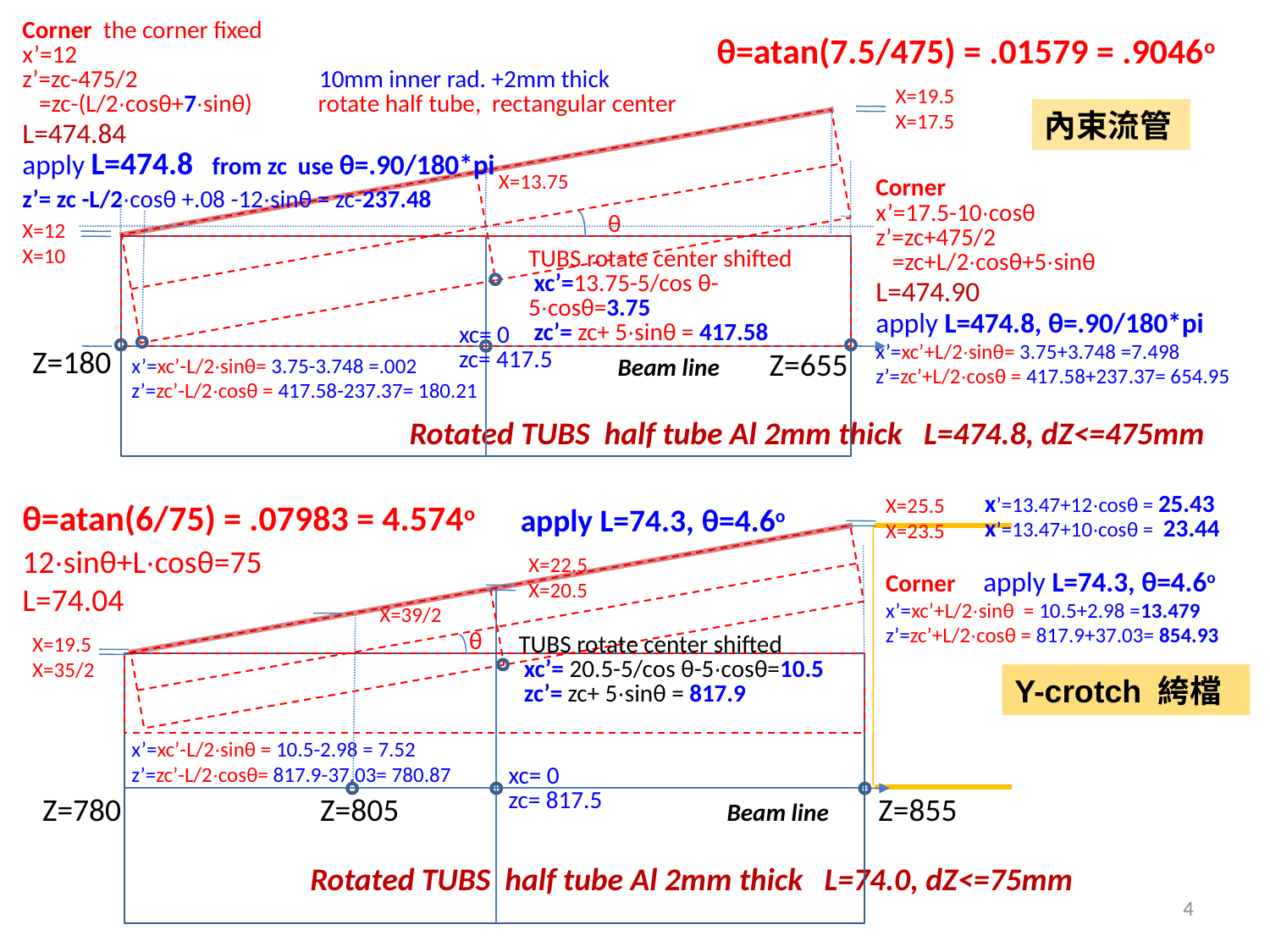

Corner  the corner fixed
x’=12
z’=zc-475/2                                 10mm inner rad. +2mm thick
   =zc-(L/2∙cosθ+7∙sinθ)            rotate half tube,  rectangular center
L=474.84
apply L=474.8   from zc  use θ=.90/180*pi
z’= zc -L/2∙cosθ +.08 -12∙sinθ = zc-237.48
θ=atan(7.5/475) = .01579 = .9046o
X=19.5
X=17.5
X=13.75
Corner
x’=17.5-10∙cosθ
z’=zc+475/2
   =zc+L/2∙cosθ+5∙sinθ
L=474.90
apply L=474.8, θ=.90/180*pi
x’=xc’+L/2∙sinθ= 3.75+3.748 =7.498
z’=zc’+L/2∙cosθ = 417.58+237.37= 654.95

θ
X=12
X=10

TUBS rotate center shifted
 xc’=13.75-5/cos θ-5∙cosθ=3.75
 zc’= zc+ 5∙sinθ = 417.58
xc= 0
zc= 417.5
Z=180

Beam line         Z=655

x’=xc’-L/2∙sinθ= 3.75-3.748 =.002
z’=zc’-L/2∙cosθ = 417.58-237.37= 180.21
Rotated TUBS  half tube Al 2mm thick   L=474.8, dZ<=475mm
內束流管
X=25.5
X=23.5
x’=13.47+12∙cosθ = 25.43
x’=13.47+10∙cosθ =  23.44
θ=atan(6/75) = .07983 = 4.574o
apply L=74.3, θ=4.6o
12∙sinθ+L∙cosθ=75
L=74.04
X=22.5
X=20.5
Corner     apply L=74.3, θ=4.6o
x’=xc’+L/2∙sinθ  = 10.5+2.98 =13.479
z’=zc’+L/2∙cosθ = 817.9+37.03= 854.93

X=39/2
θ
X=19.5
X=35/2
TUBS rotate center shifted
 xc’= 20.5-5/cos θ-5∙cosθ=10.5
 zc’= zc+ 5∙sinθ = 817.9

x’=xc’-L/2∙sinθ = 10.5-2.98 = 7.52
z’=zc’-L/2∙cosθ= 817.9-37.03= 780.87
xc= 0
zc= 817.5
Z=780
Z=805

Beam line         Z=855

Rotated TUBS  half tube Al 2mm thick   L=74.0, dZ<=75mm
Y-crotch 絝檔
4